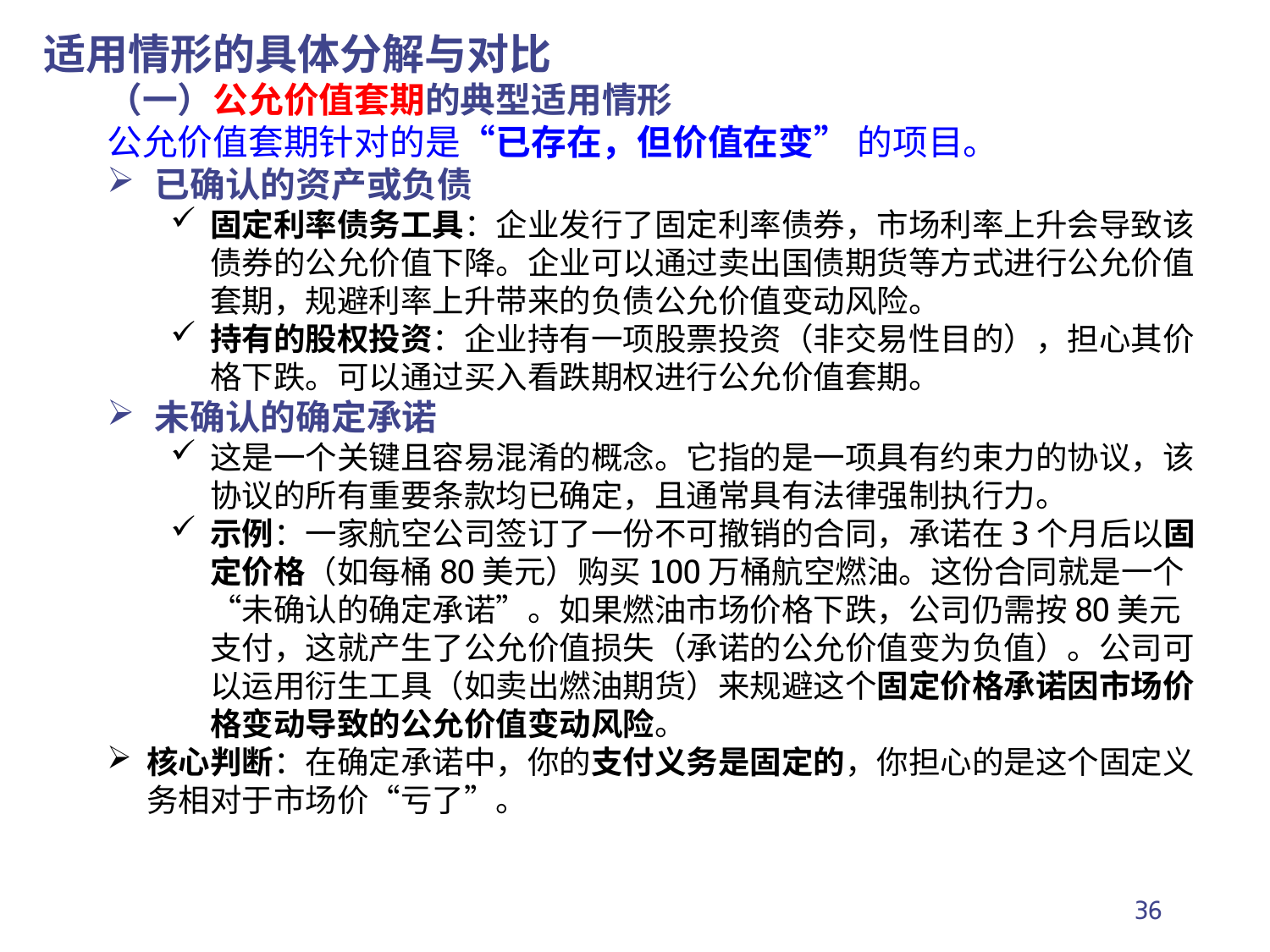

适用情形的具体分解与对比
（一）公允价值套期的典型适用情形
公允价值套期针对的是“已存在，但价值在变” 的项目。
已确认的资产或负债
固定利率债务工具：企业发行了固定利率债券，市场利率上升会导致该债券的公允价值下降。企业可以通过卖出国债期货等方式进行公允价值套期，规避利率上升带来的负债公允价值变动风险。
持有的股权投资：企业持有一项股票投资（非交易性目的），担心其价格下跌。可以通过买入看跌期权进行公允价值套期。
未确认的确定承诺
这是一个关键且容易混淆的概念。它指的是一项具有约束力的协议，该协议的所有重要条款均已确定，且通常具有法律强制执行力。
示例：一家航空公司签订了一份不可撤销的合同，承诺在3个月后以固定价格（如每桶80美元）购买100万桶航空燃油。这份合同就是一个“未确认的确定承诺”。如果燃油市场价格下跌，公司仍需按80美元支付，这就产生了公允价值损失（承诺的公允价值变为负值）。公司可以运用衍生工具（如卖出燃油期货）来规避这个固定价格承诺因市场价格变动导致的公允价值变动风险。
核心判断：在确定承诺中，你的支付义务是固定的，你担心的是这个固定义务相对于市场价“亏了”。
36